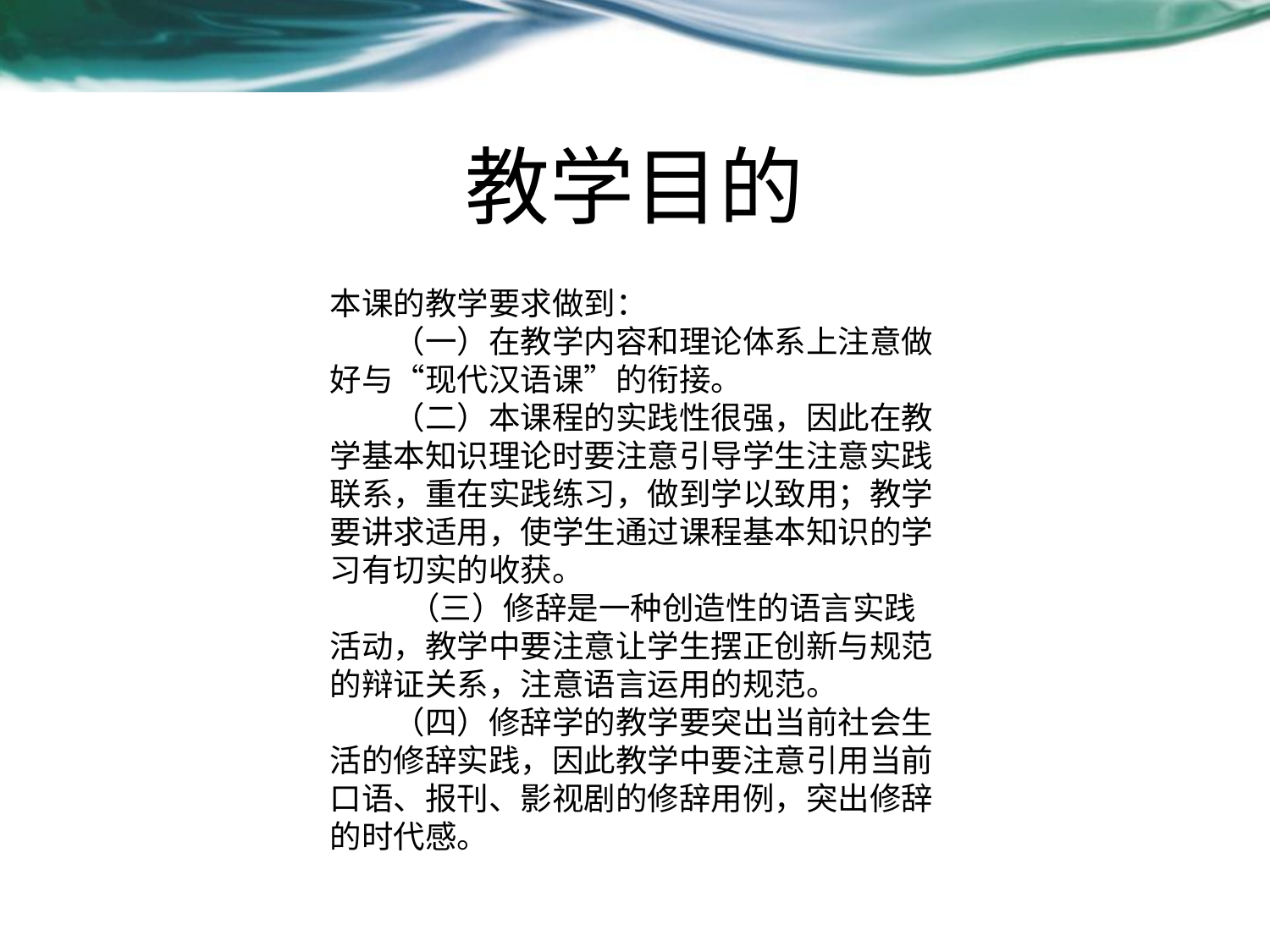

# 教学目的
本课的教学要求做到：
　　（一）在教学内容和理论体系上注意做好与“现代汉语课”的衔接。
　　（二）本课程的实践性很强，因此在教学基本知识理论时要注意引导学生注意实践联系，重在实践练习，做到学以致用；教学要讲求适用，使学生通过课程基本知识的学习有切实的收获。
 　　（三）修辞是一种创造性的语言实践活动，教学中要注意让学生摆正创新与规范的辩证关系，注意语言运用的规范。
　　（四）修辞学的教学要突出当前社会生活的修辞实践，因此教学中要注意引用当前口语、报刊、影视剧的修辞用例，突出修辞的时代感。